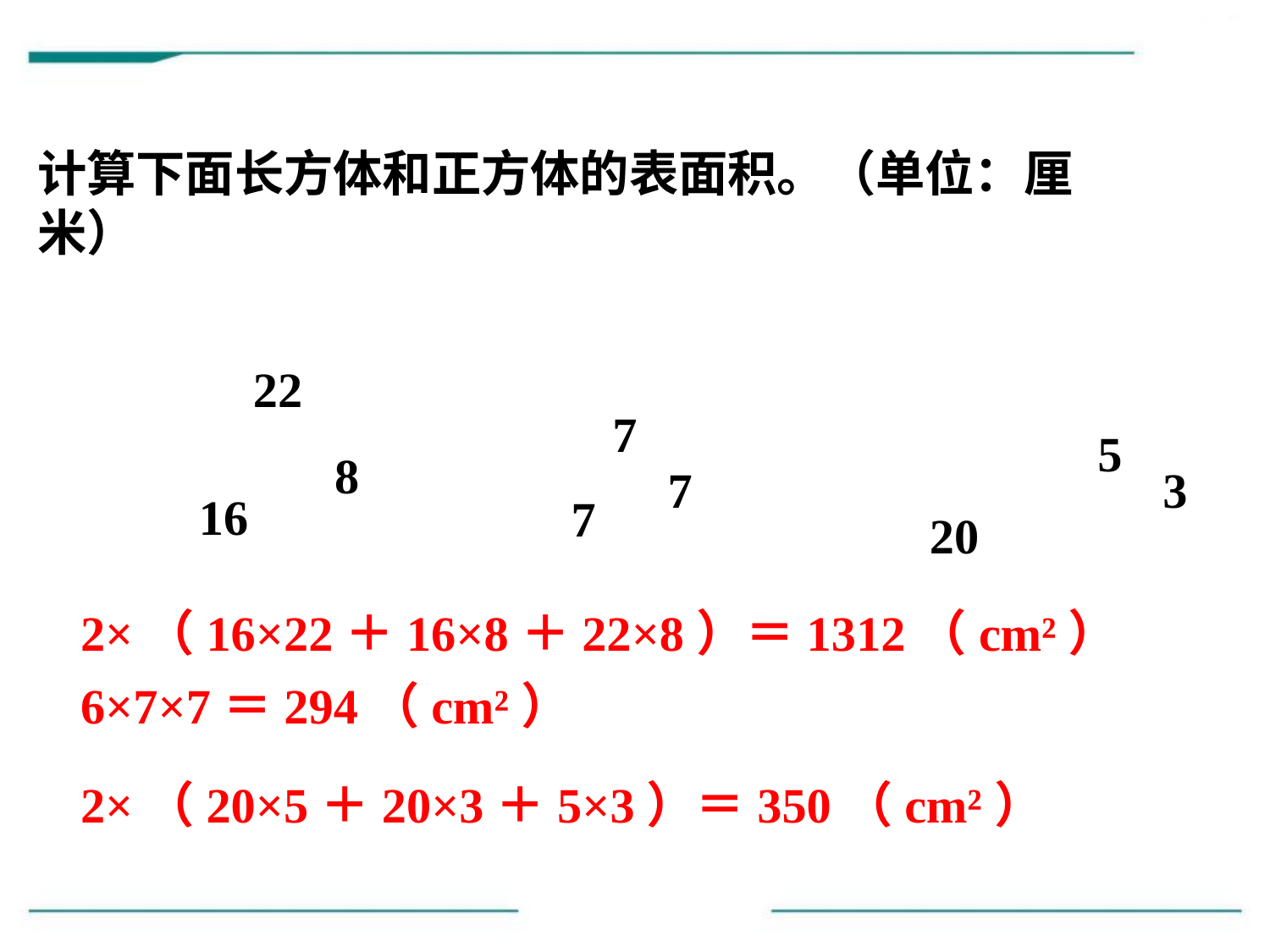

计算下面长方体和正方体的表面积。（单位：厘米）

22

7
5
8
7
3
16
7
20
2×（16×22＋16×8＋22×8）＝1312（cm²）
6×7×7＝294（cm²）
2×（20×5＋20×3＋5×3）＝350（cm²）